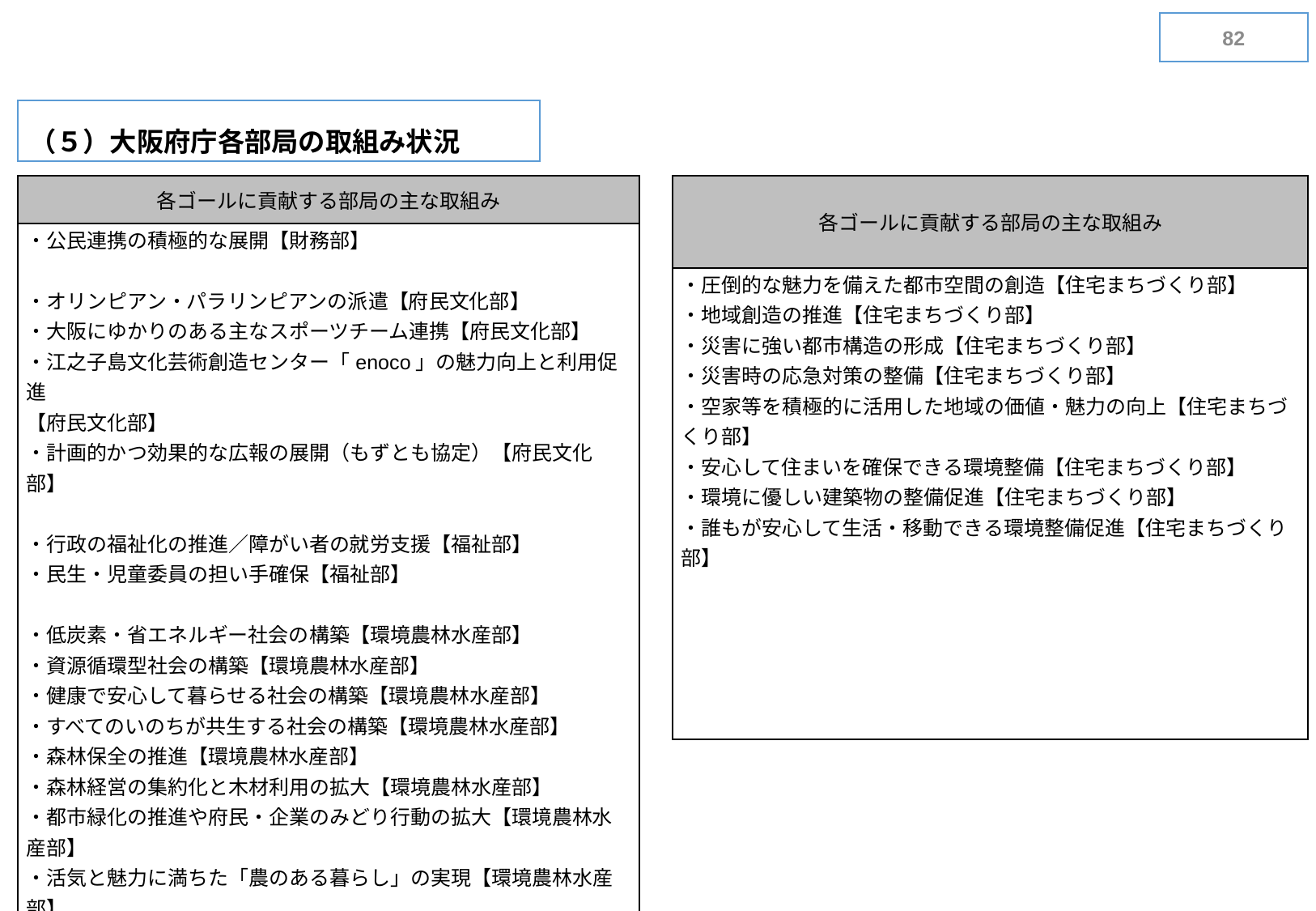

82
（５）大阪府庁各部局の取組み状況
| 各ゴールに貢献する部局の主な取組み |
| --- |
| ・公民連携の積極的な展開【財務部】 ・オリンピアン・パラリンピアンの派遣【府民文化部】 ・大阪にゆかりのある主なスポーツチーム連携【府民文化部】 ・江之子島文化芸術創造センター「enoco」の魅力向上と利用促進 【府民文化部】 ・計画的かつ効果的な広報の展開（もずとも協定）【府民文化部】 ・行政の福祉化の推進／障がい者の就労支援【福祉部】 ・民生・児童委員の担い手確保【福祉部】 ・低炭素・省エネルギー社会の構築【環境農林水産部】 ・資源循環型社会の構築【環境農林水産部】 ・健康で安心して暮らせる社会の構築【環境農林水産部】 ・すべてのいのちが共生する社会の構築【環境農林水産部】 ・森林保全の推進【環境農林水産部】 ・森林経営の集約化と木材利用の拡大【環境農林水産部】 ・都市緑化の推進や府民・企業のみどり行動の拡大【環境農林水産部】 ・活気と魅力に満ちた「農のある暮らし」の実現【環境農林水産部】 ・食べ物が無駄なく消費される社会の構築【環境農林水産部】 ・「はま」が潤い、豊かな恵みを「まち」に届ける海づくり【環境農林水産部】 ・土砂埋立て等の規制による災害の防止【環境農林水産部】 |
| 各ゴールに貢献する部局の主な取組み |
| --- |
| ・圧倒的な魅力を備えた都市空間の創造【住宅まちづくり部】 ・地域創造の推進【住宅まちづくり部】 ・災害に強い都市構造の形成【住宅まちづくり部】 ・災害時の応急対策の整備【住宅まちづくり部】 ・空家等を積極的に活用した地域の価値・魅力の向上【住宅まちづくり部】 ・安心して住まいを確保できる環境整備【住宅まちづくり部】 ・環境に優しい建築物の整備促進【住宅まちづくり部】 ・誰もが安心して生活・移動できる環境整備促進【住宅まちづくり部】 |